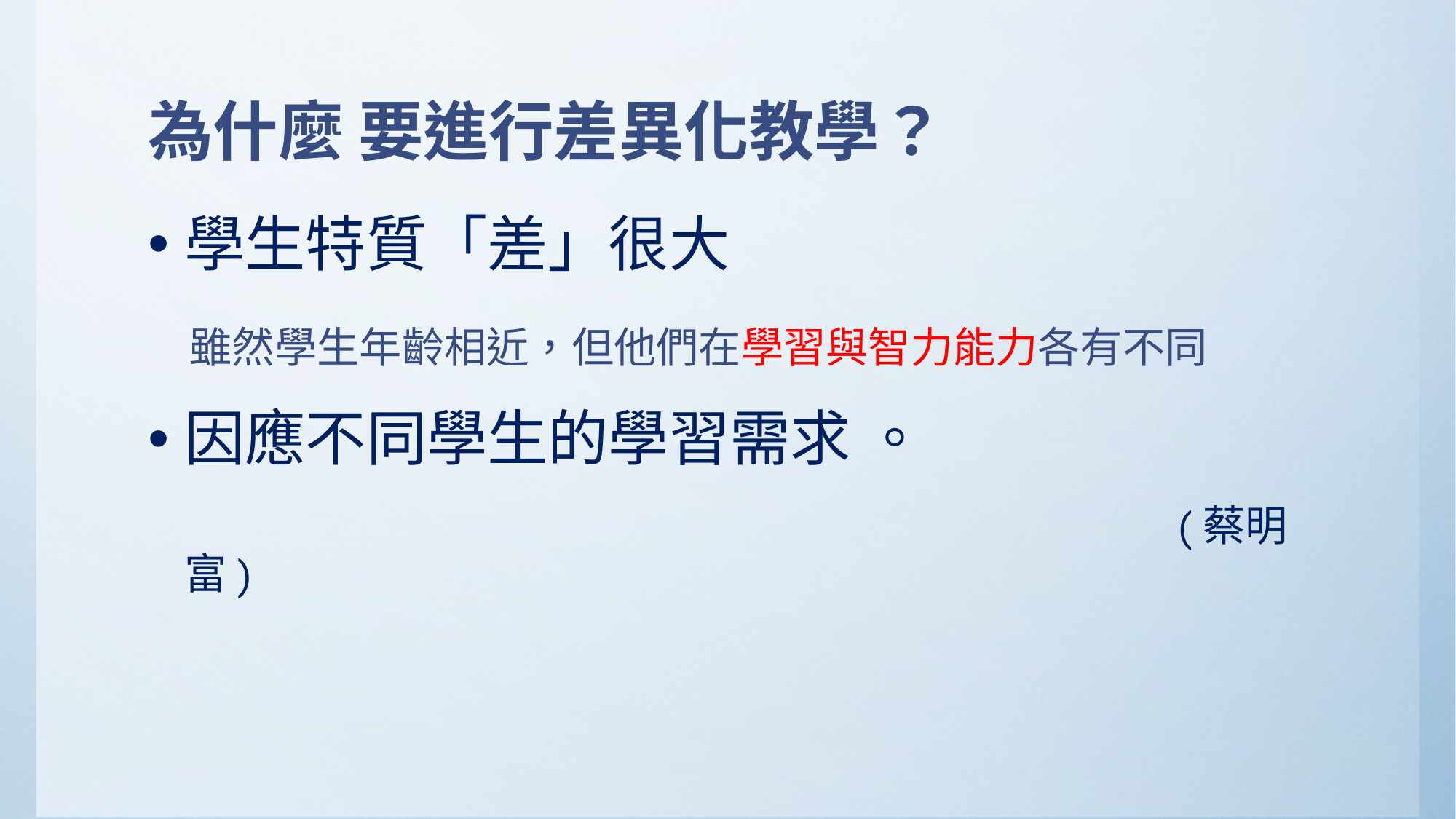

# 為什麼 要進行差異化教學？
學生特質「差」很大
  雖然學生年齡相近，但他們在學習與智力能力各有不同
因應不同學生的學習需求 。
                                                                                       (蔡明富)